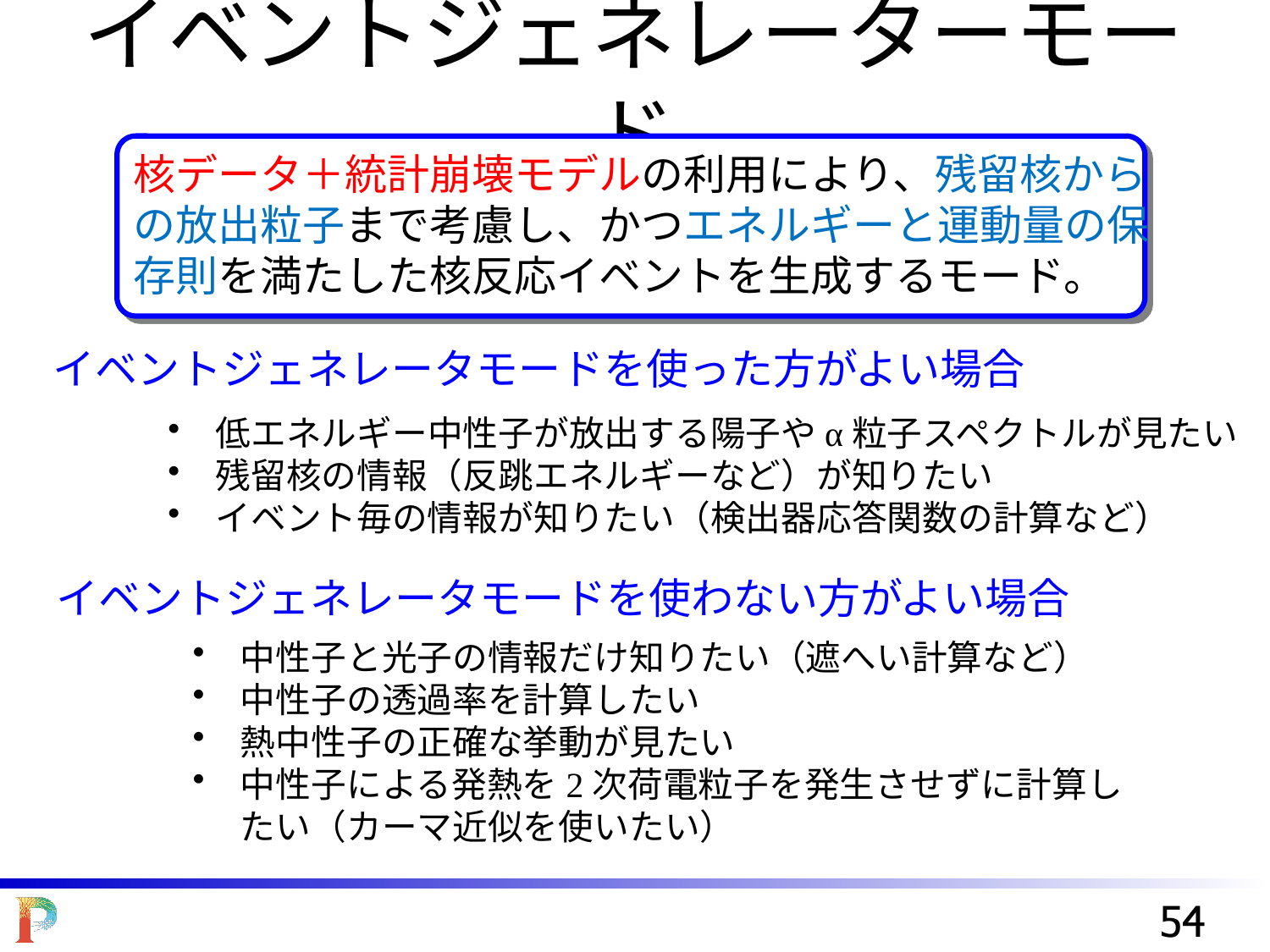

# イベントジェネレーターモード

核データ＋統計崩壊モデルの利用により、残留核からの放出粒子まで考慮し、かつエネルギーと運動量の保存則を満たした核反応イベントを生成するモード。
イベントジェネレータモードを使った方がよい場合
低エネルギー中性子が放出する陽子やα粒子スペクトルが見たい
残留核の情報（反跳エネルギーなど）が知りたい
イベント毎の情報が知りたい（検出器応答関数の計算など）
イベントジェネレータモードを使わない方がよい場合
中性子と光子の情報だけ知りたい（遮へい計算など）
中性子の透過率を計算したい
熱中性子の正確な挙動が見たい
中性子による発熱を2次荷電粒子を発生させずに計算したい（カーマ近似を使いたい）